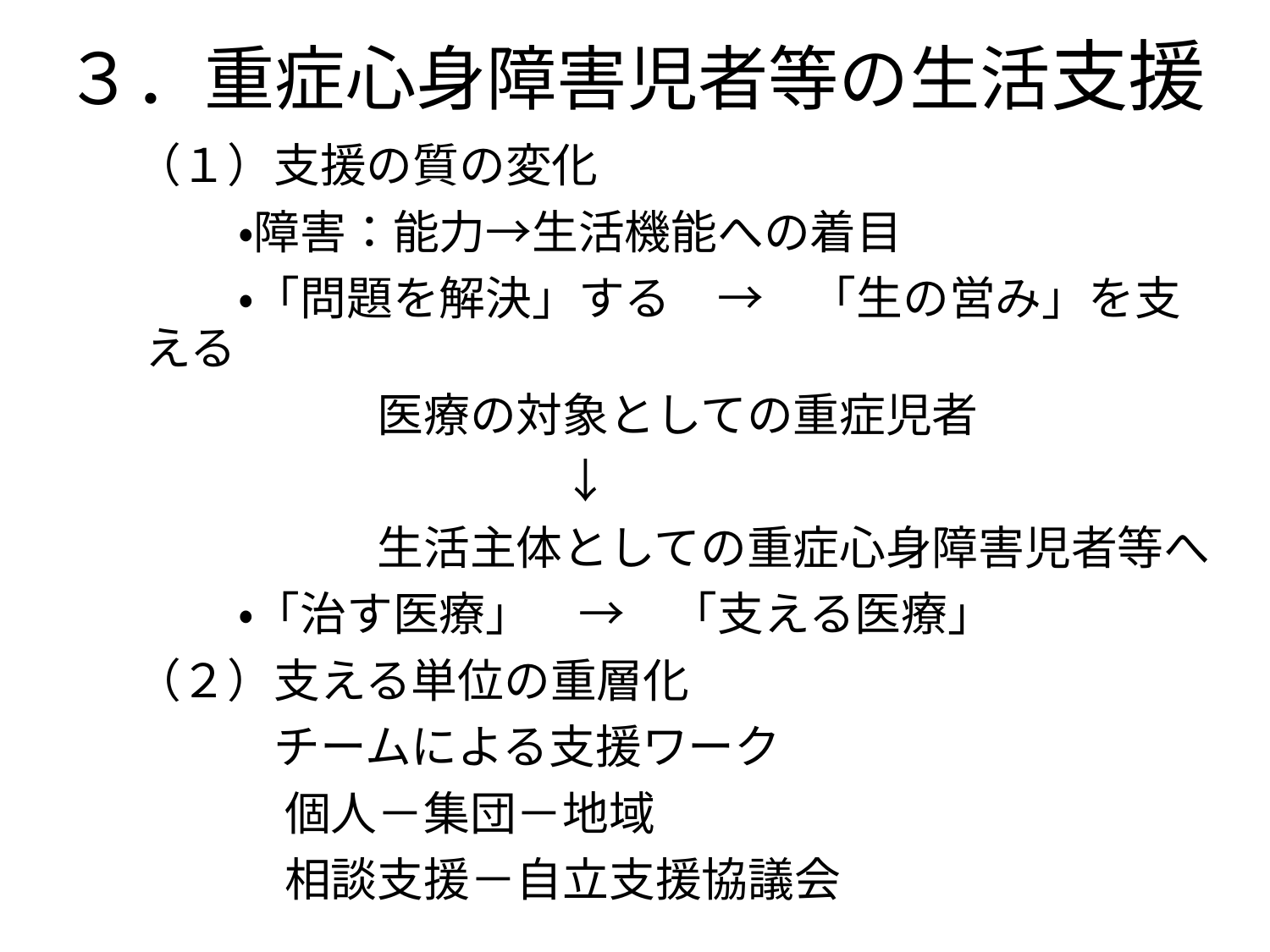

# ３．重症心身障害児者等の生活支援
（１）支援の質の変化
　　・障害：能力→生活機能への着目
　　・「問題を解決」する　→　「生の営み」を支える
　　　　　医療の対象としての重症児者
　　　　　　　　　↓
　　　　　生活主体としての重症心身障害児者等へ
　　・「治す医療」　→　「支える医療」
（２）支える単位の重層化
　　　チームによる支援ワーク
　　　個人－集団－地域
　　　相談支援－自立支援協議会